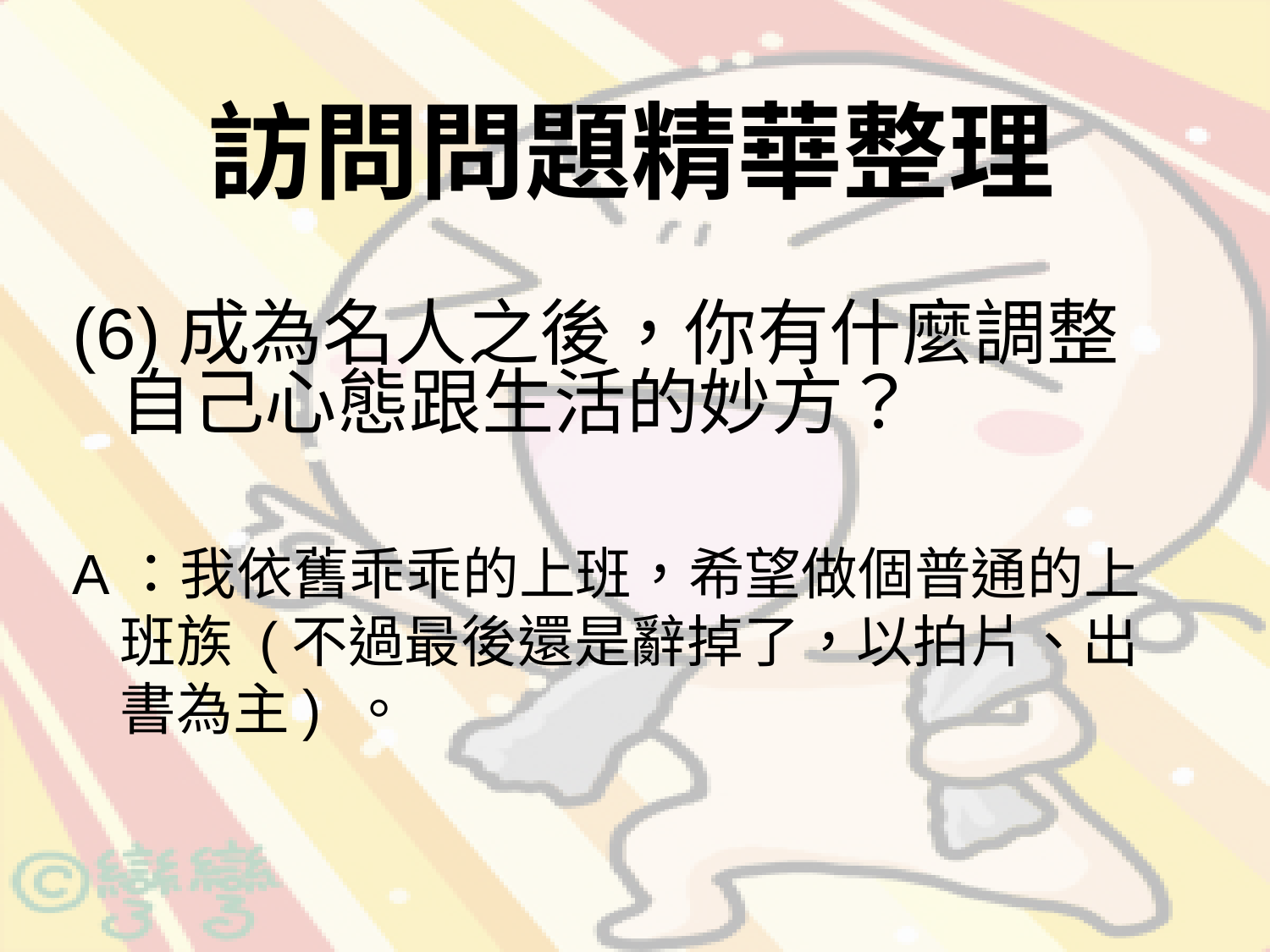

# 訪問問題精華整理
(6)成為名人之後，你有什麼調整自己心態跟生活的妙方？

A：我依舊乖乖的上班，希望做個普通的上班族 (不過最後還是辭掉了，以拍片、出書為主) 。